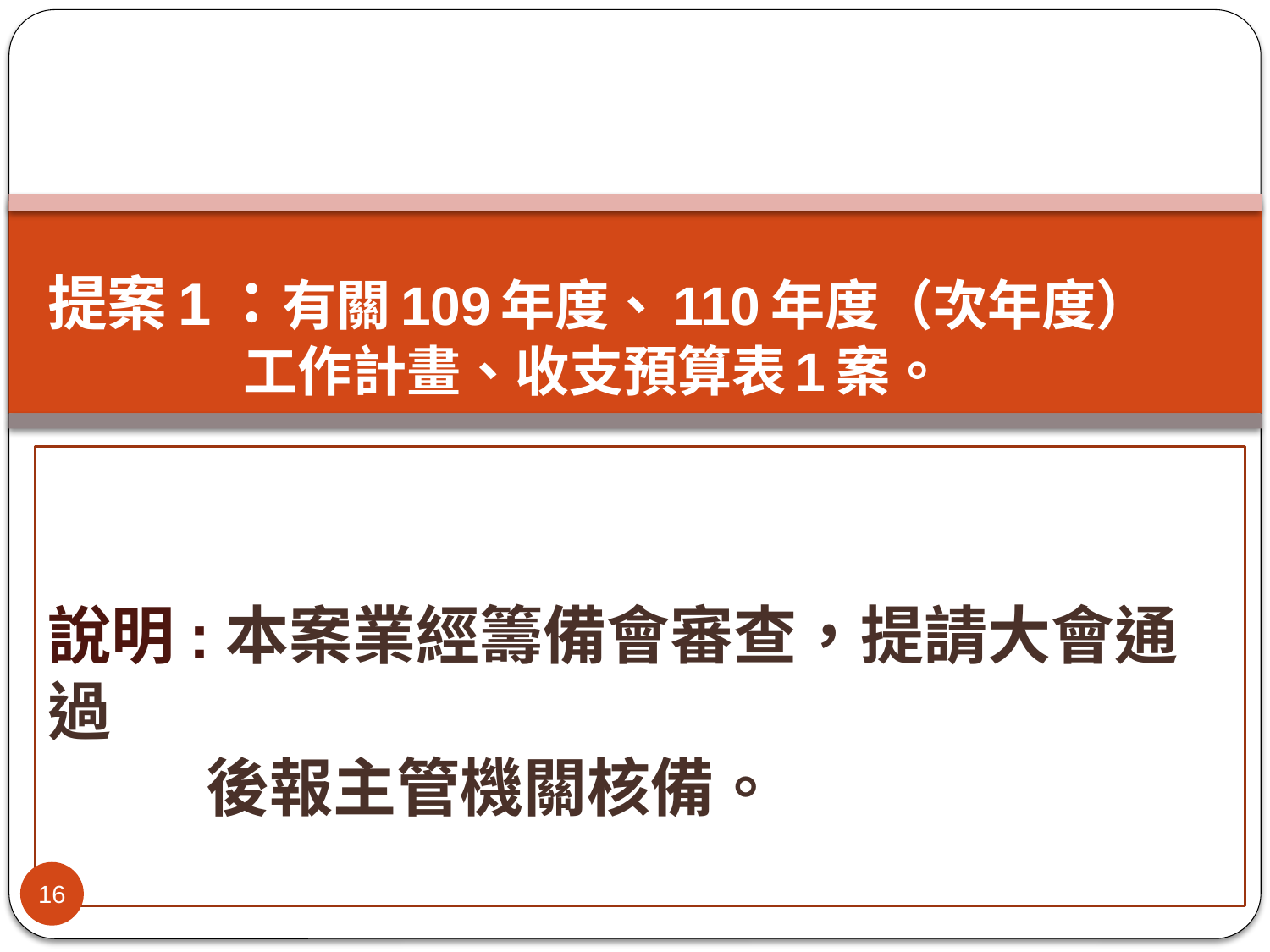

# 提案1：有關109年度、110年度（次年度） 工作計畫、收支預算表1案。

說明:本案業經籌備會審查，提請大會通過
          後報主管機關核備。

16